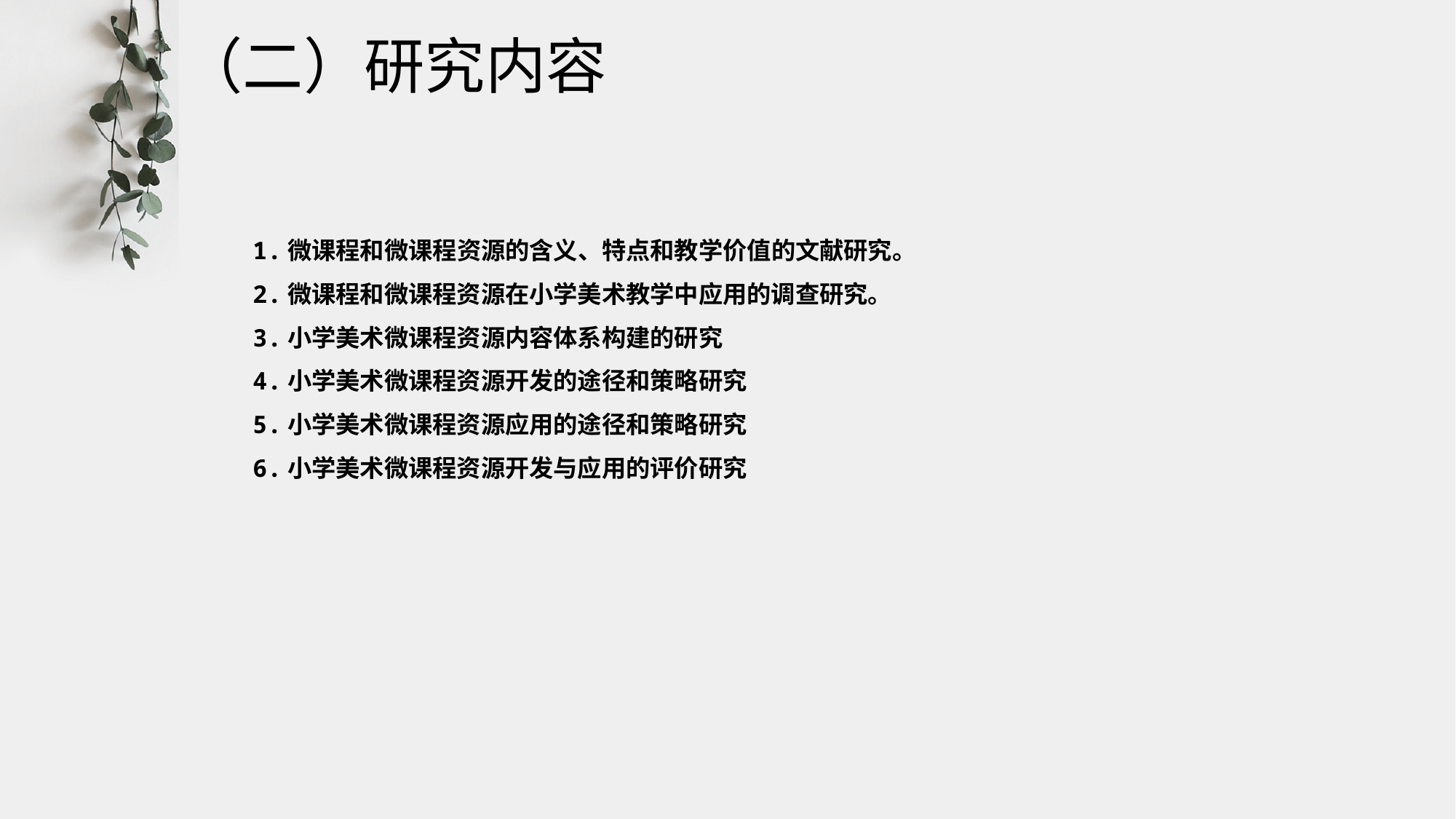

（二）研究内容

1.微课程和微课程资源的含义、特点和教学价值的文献研究。
2.微课程和微课程资源在小学美术教学中应用的调查研究。
3.小学美术微课程资源内容体系构建的研究
4.小学美术微课程资源开发的途径和策略研究
5.小学美术微课程资源应用的途径和策略研究
6.小学美术微课程资源开发与应用的评价研究